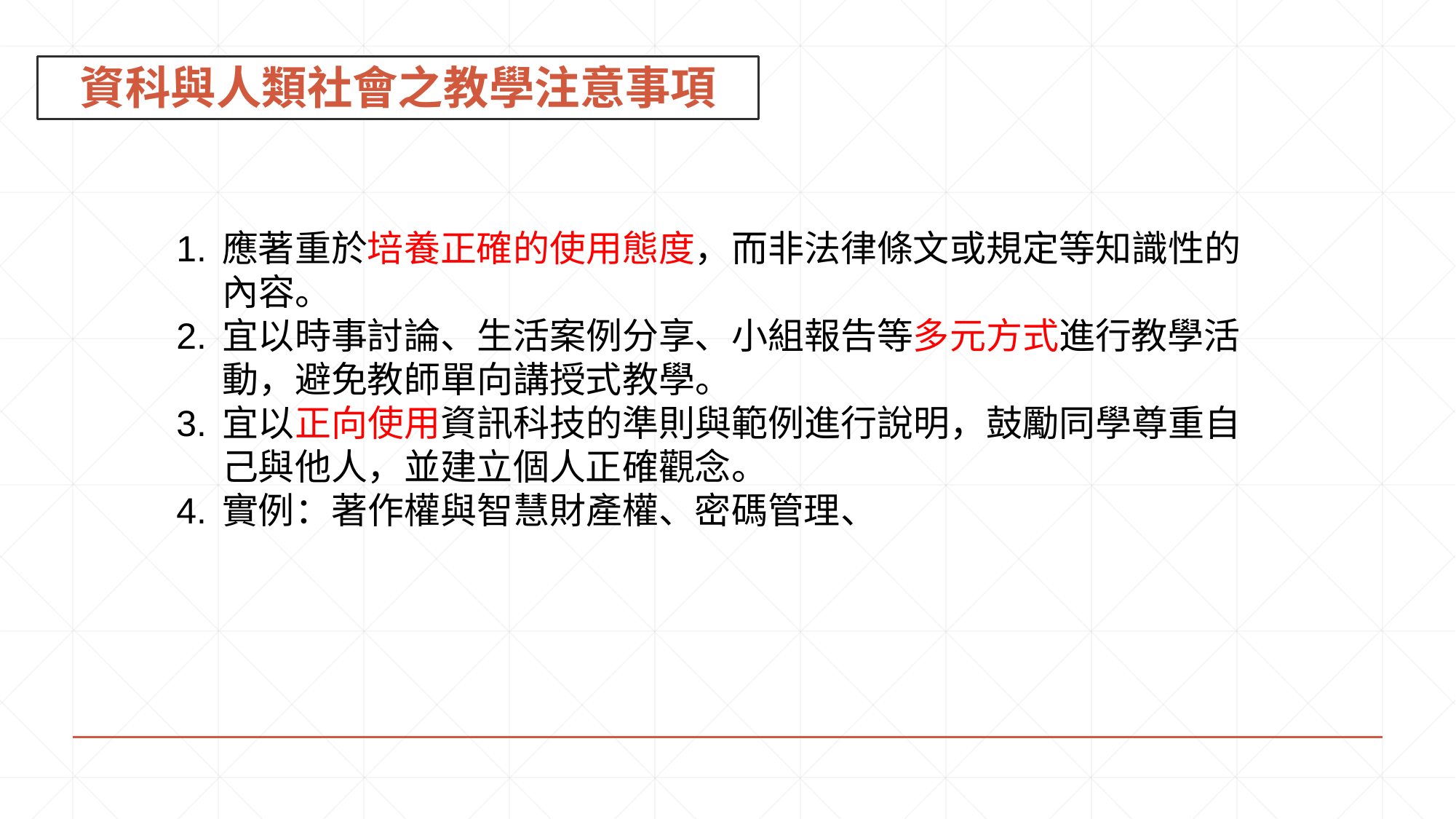

資科與人類社會之教學注意事項
應著重於培養正確的使用態度，而非法律條文或規定等知識性的內容。
宜以時事討論、生活案例分享、小組報告等多元方式進行教學活動，避免教師單向講授式教學。
宜以正向使用資訊科技的準則與範例進行說明，鼓勵同學尊重自己與他人，並建立個人正確觀念。
實例：著作權與智慧財產權、密碼管理、